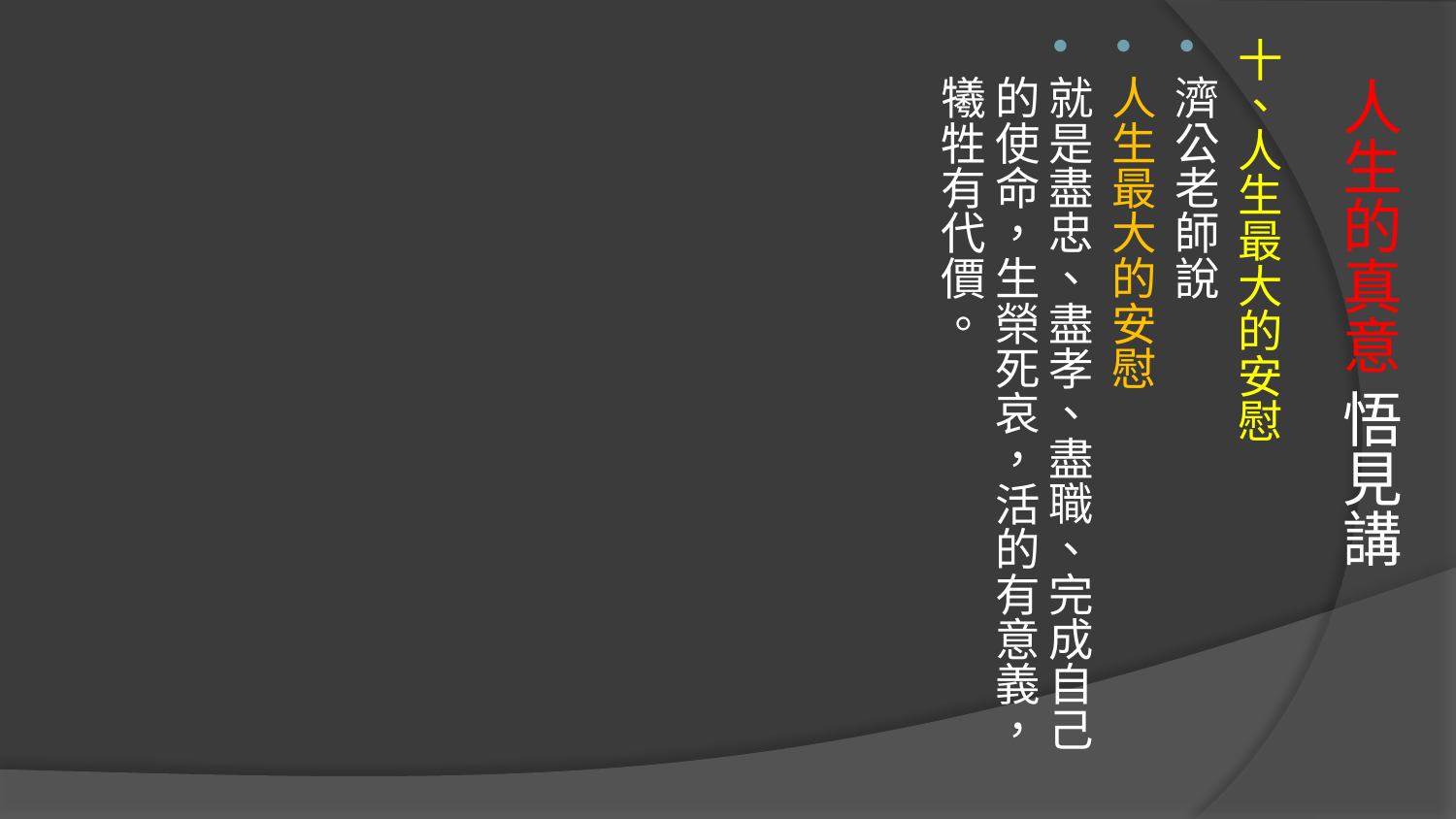

十、人生最大的安慰
濟公老師說
人生最大的安慰
就是盡忠、盡孝、盡職、完成自己的使命，生榮死哀，活的有意義，犧牲有代價。

# 人生的真意 悟見講